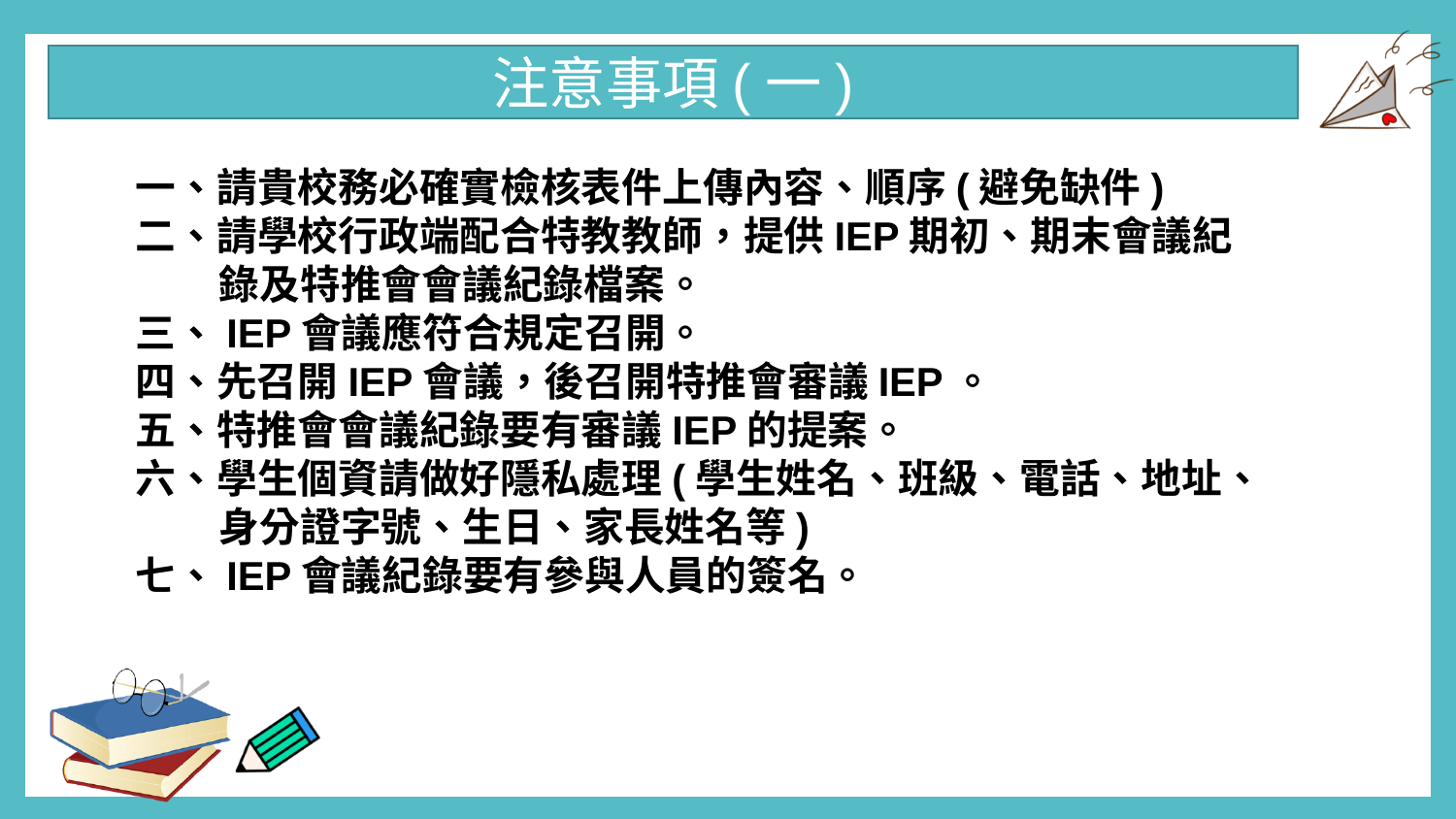

注意事項(一)
一、請貴校務必確實檢核表件上傳內容、順序(避免缺件)
二、請學校行政端配合特教教師，提供IEP期初、期末會議紀
        錄及特推會會議紀錄檔案。
三、IEP會議應符合規定召開。
四、先召開IEP會議，後召開特推會審議IEP。
五、特推會會議紀錄要有審議IEP的提案。
六、學生個資請做好隱私處理(學生姓名、班級、電話、地址、
        身分證字號、生日、家長姓名等)
七、IEP會議紀錄要有參與人員的簽名。